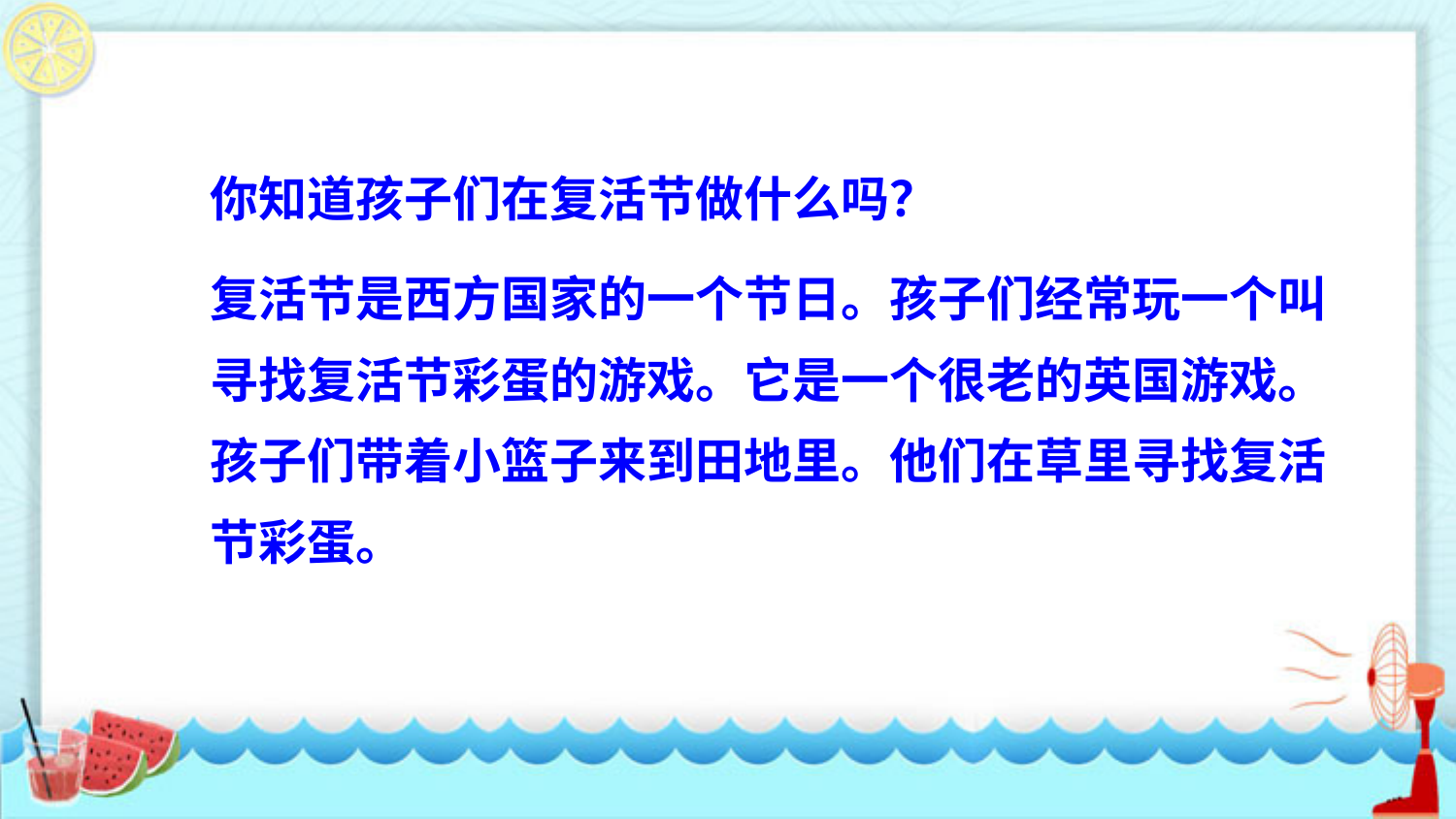

你知道孩子们在复活节做什么吗？
复活节是西方国家的一个节日。孩子们经常玩一个叫寻找复活节彩蛋的游戏。它是一个很老的英国游戏。孩子们带着小篮子来到田地里。他们在草里寻找复活节彩蛋。